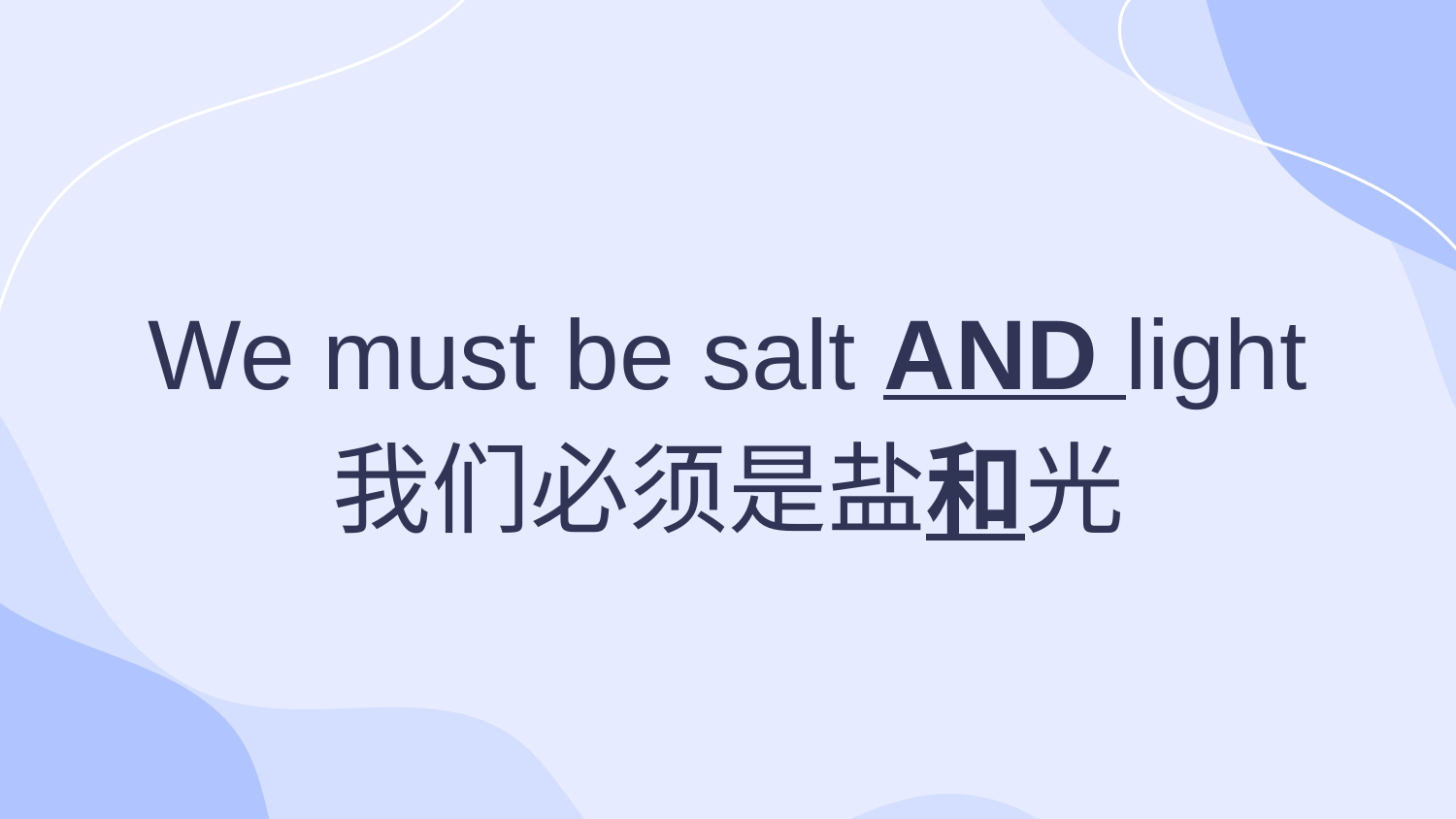

We must be salt AND light
我们必须是盐和光